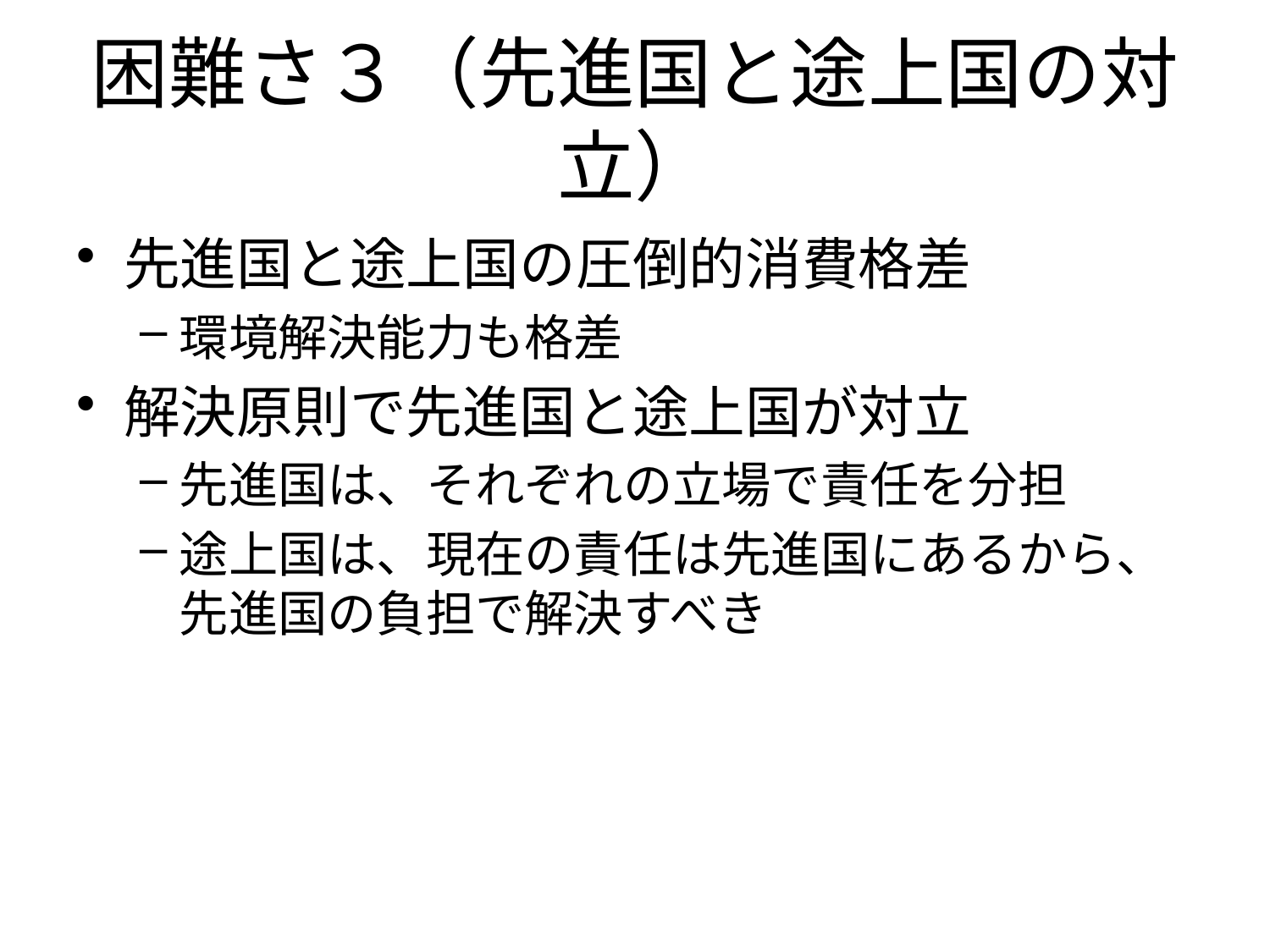

# 困難さ３（先進国と途上国の対立）
先進国と途上国の圧倒的消費格差
環境解決能力も格差
解決原則で先進国と途上国が対立
先進国は、それぞれの立場で責任を分担
途上国は、現在の責任は先進国にあるから、先進国の負担で解決すべき